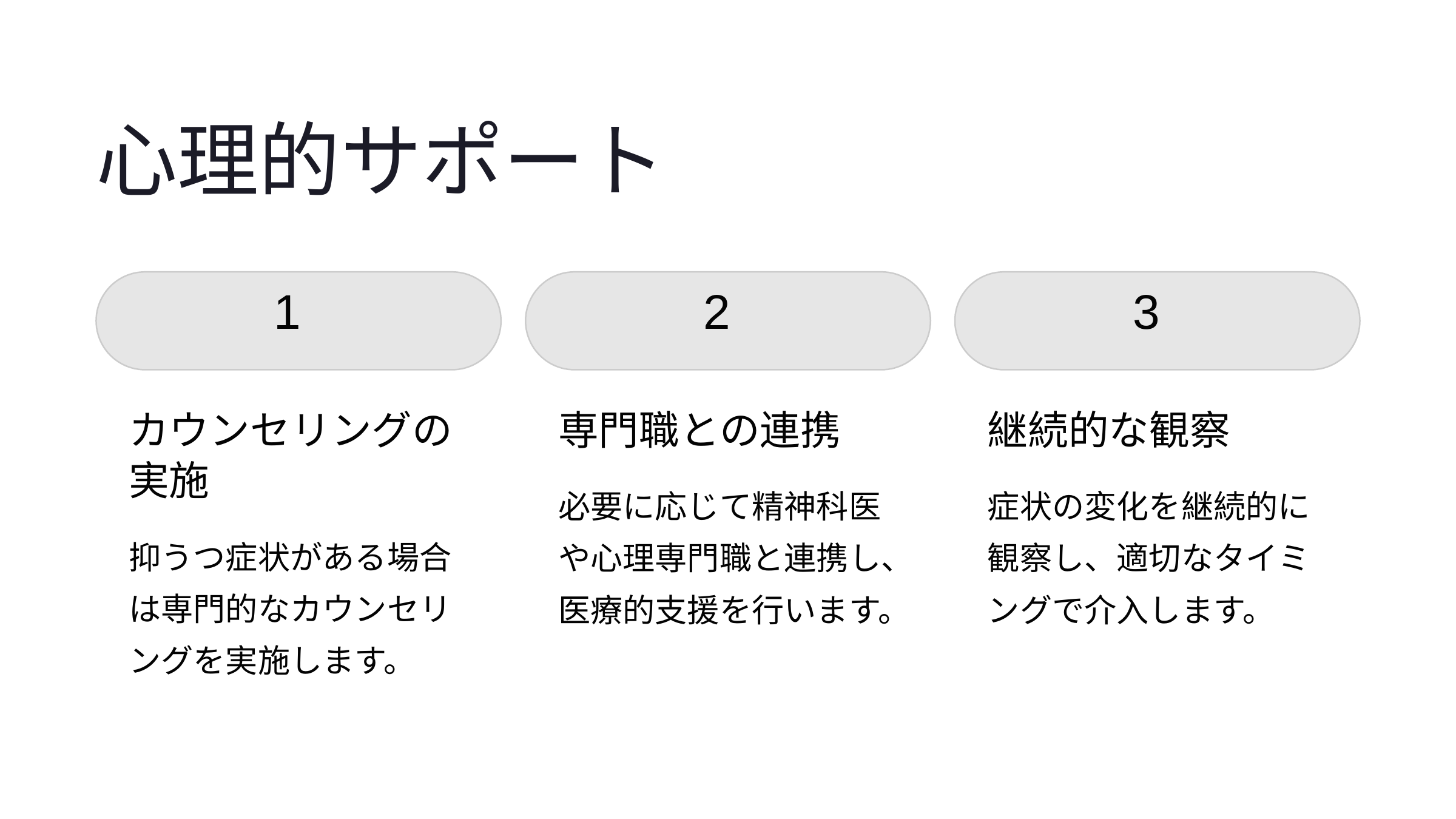

心理的サポート

1
2
3
カウンセリングの実施
専門職との連携
継続的な観察
必要に応じて精神科医や心理専門職と連携し、医療的支援を行います。
症状の変化を継続的に観察し、適切なタイミングで介入します。
抑うつ症状がある場合は専門的なカウンセリングを実施します。